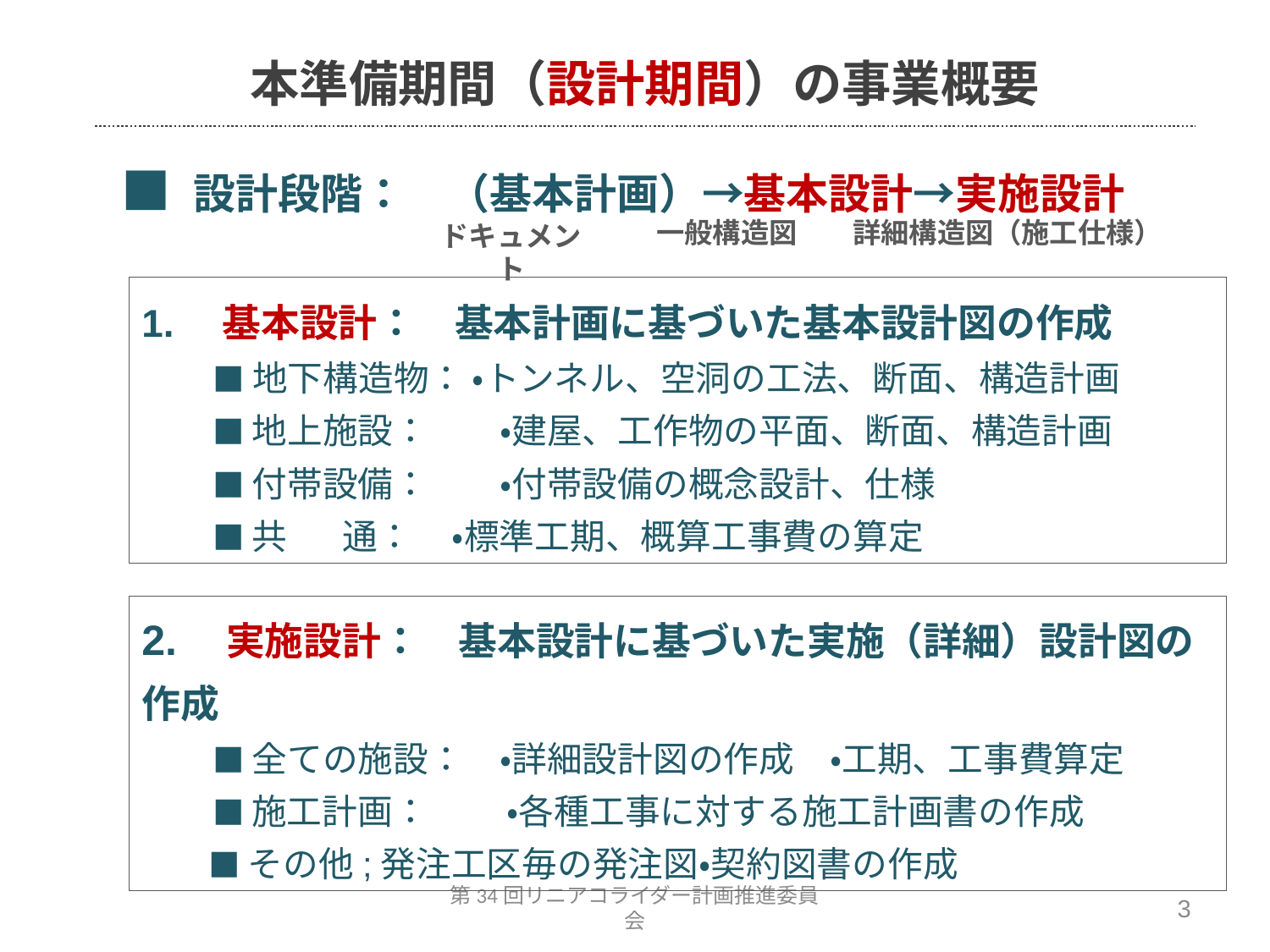

本準備期間（設計期間）の事業概要
■ 設計段階：　（基本計画）→基本設計→実施設計

一般構造図
詳細構造図（施工仕様）
ドキュメント
1.　基本設計：　基本計画に基づいた基本設計図の作成
　　■ 地下構造物： ・トンネル、空洞の工法、断面、構造計画
　　■ 地上施設：　　・建屋、工作物の平面、断面、構造計画
　　■ 付帯設備：　　・付帯設備の概念設計、仕様
　　■ 共       通：     ・標準工期、概算工事費の算定
2.　実施設計：　基本設計に基づいた実施（詳細）設計図の作成
　　■ 全ての施設：　・詳細設計図の作成　・工期、工事費算定
　　■ 施工計画：　　 ・各種工事に対する施工計画書の作成
　　■ その他;発注工区毎の発注図・契約図書の作成
3
第34回リニアコライダー計画推進委員会